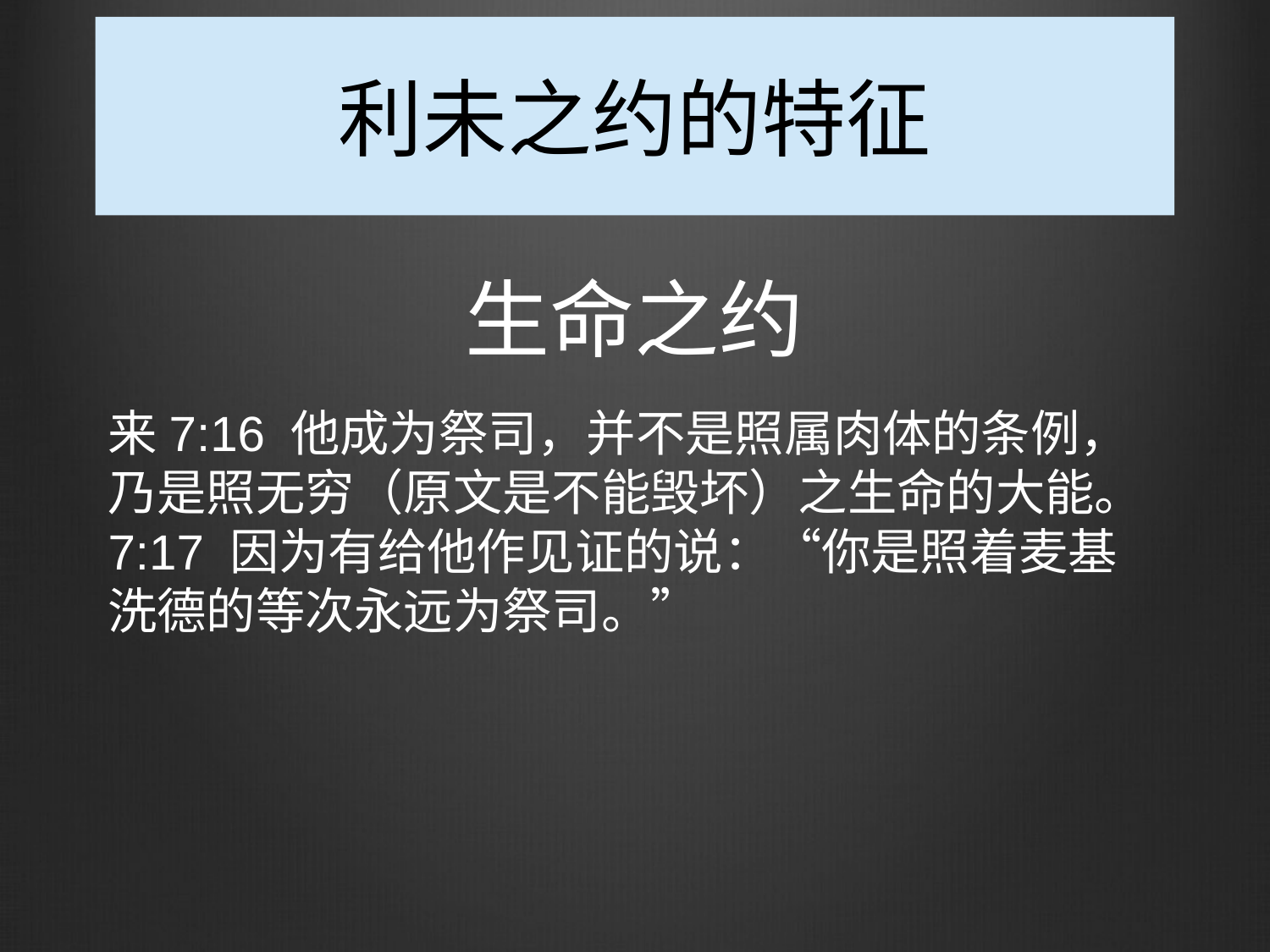

# 利未之约的特征
生命之约
来7:16 他成为祭司，并不是照属肉体的条例，乃是照无穷（原文是不能毁坏）之生命的大能。7:17 因为有给他作见证的说：“你是照着麦基洗德的等次永远为祭司。”